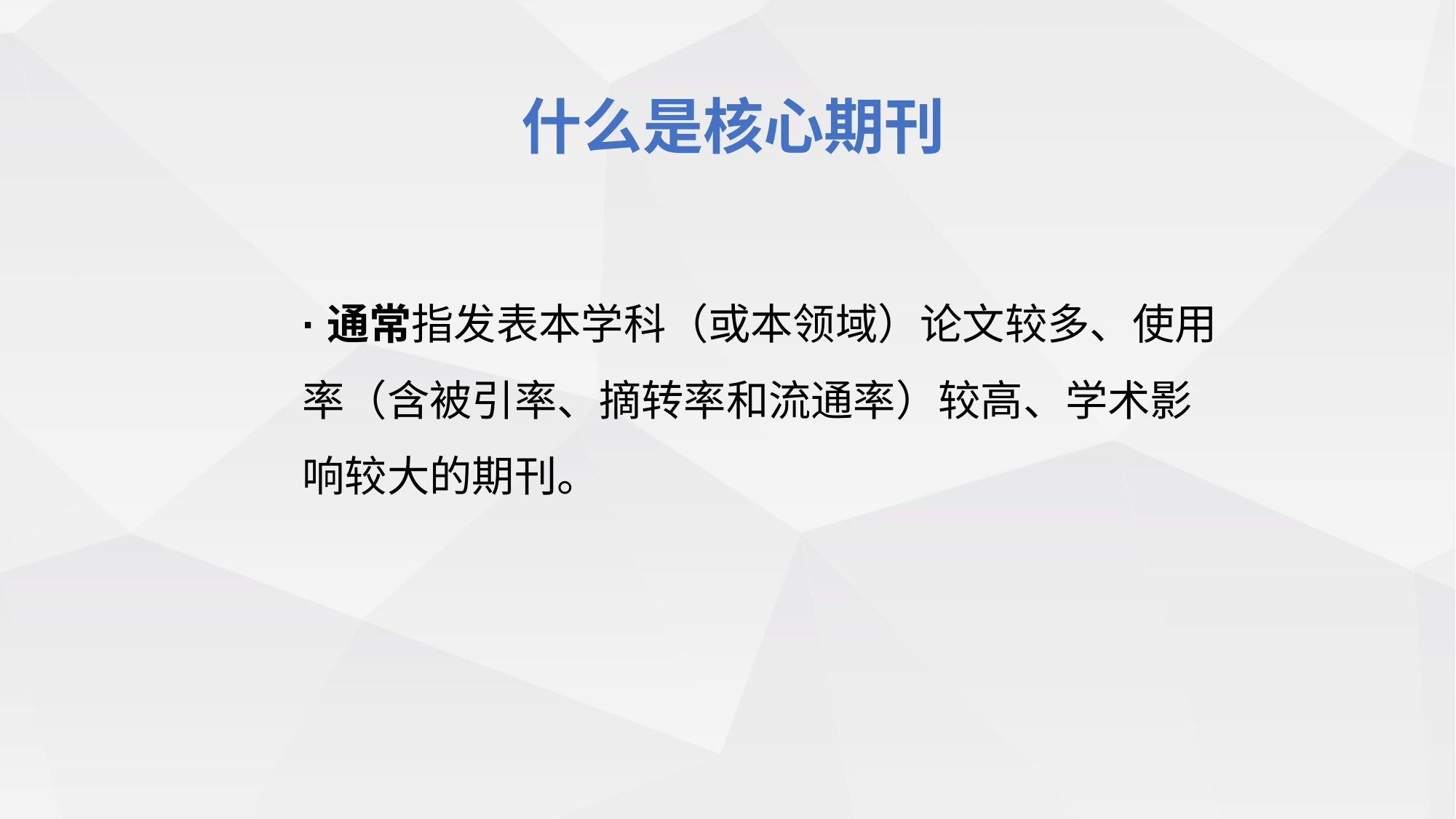

什么是核心期刊
·通常指发表本学科（或本领域）论文较多、使用率（含被引率、摘转率和流通率）较高、学术影响较大的期刊。